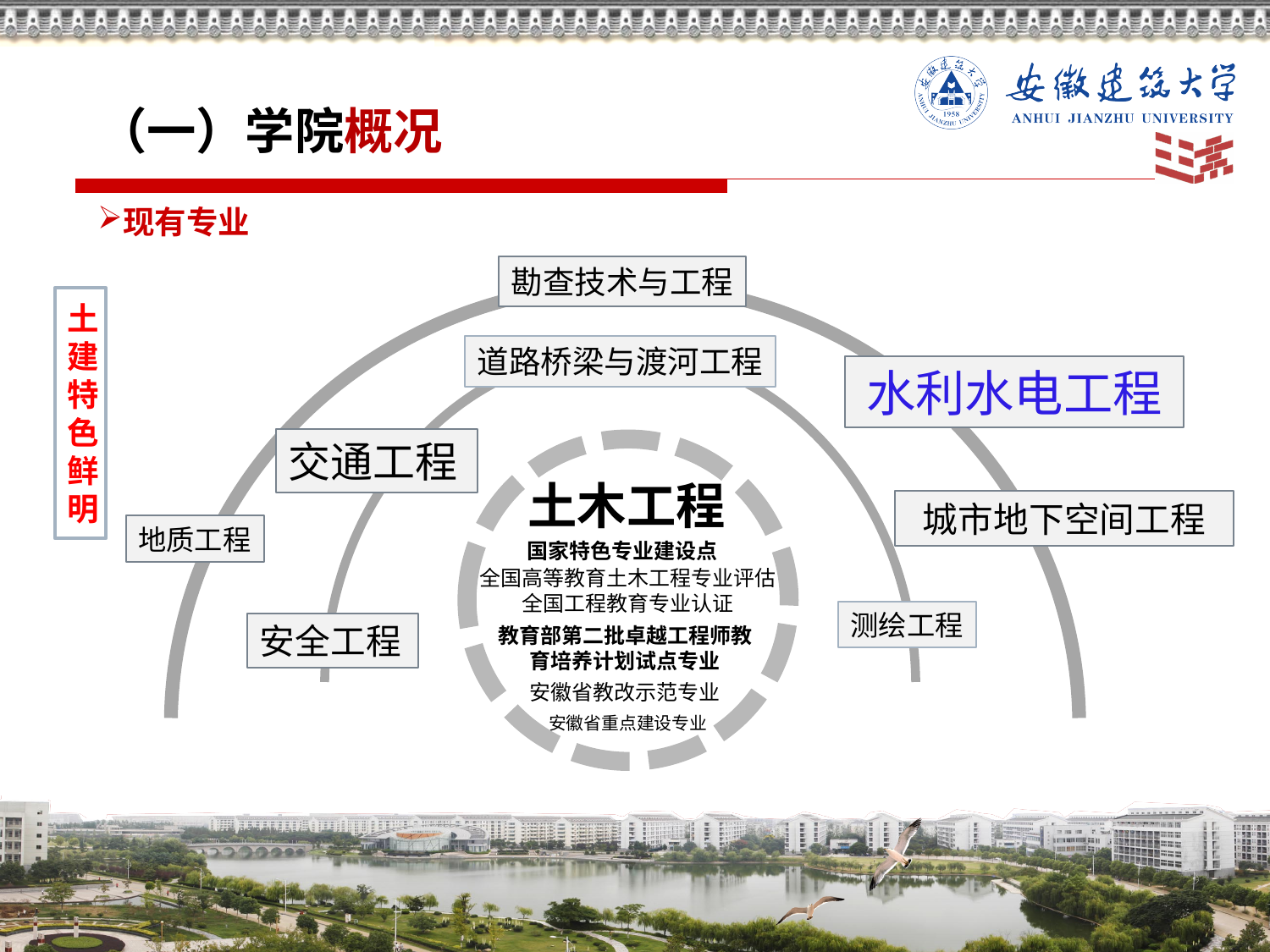

（一）学院概况
现有专业
勘查技术与工程

土建特色鲜明
道路桥梁与渡河工程

水利水电工程
交通工程

土木工程
城市地下空间工程
地质工程
国家特色专业建设点
全国高等教育土木工程专业评估
全国工程教育专业认证
测绘工程
安全工程
教育部第二批卓越工程师教
育培养计划试点专业
安徽省教改示范专业
安徽省重点建设专业